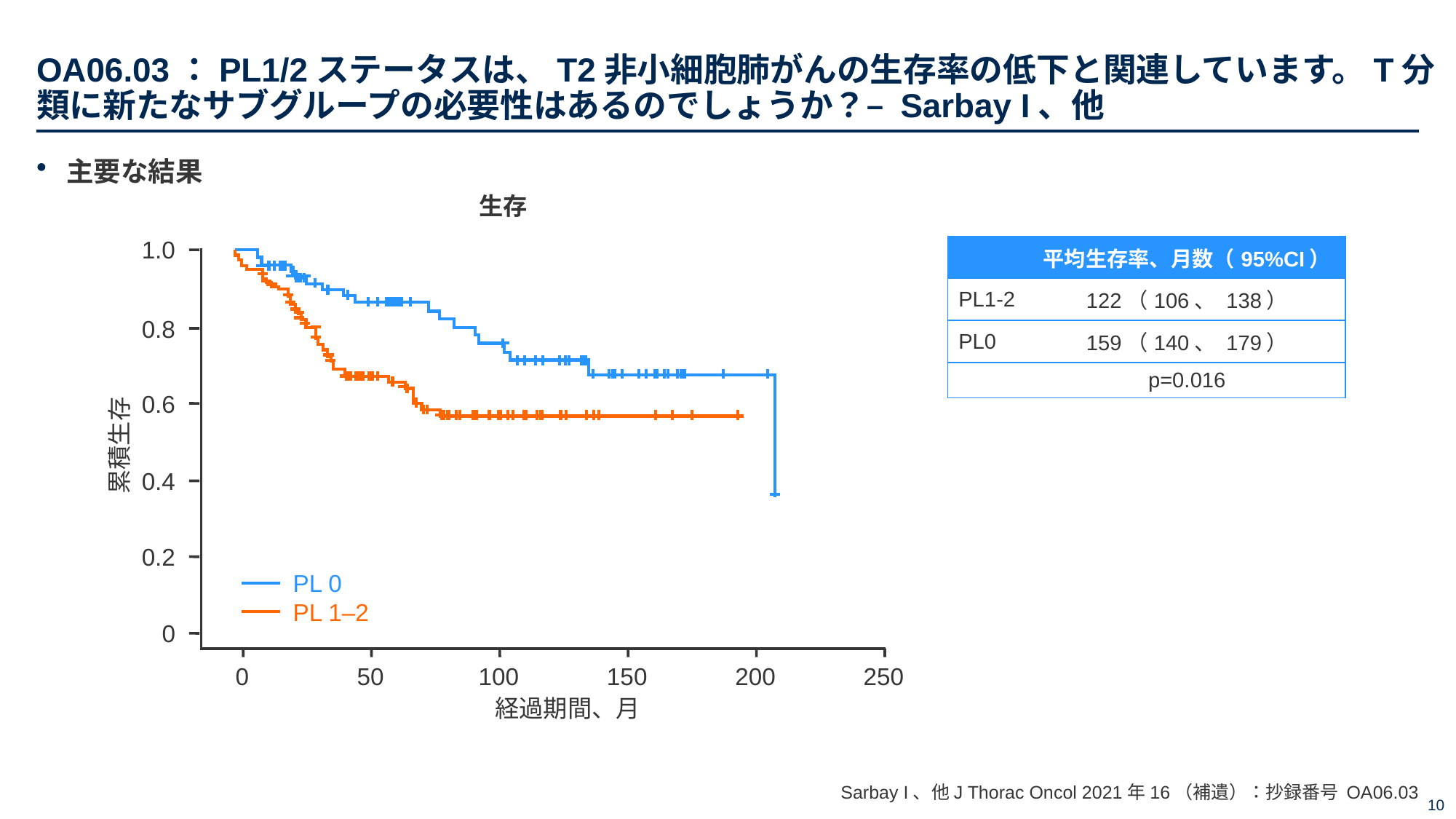

# OA06.03：PL1/2ステータスは、T2非小細胞肺がんの生存率の低下と関連しています。T分類に新たなサブグループの必要性はあるのでしょうか？– Sarbay I、他
主要な結果
生存
1.0

0.8

0.6

累積生存
0.4

0.2

PL 0
PL 1–2
0

0
50
100
150
200
250
経過期間、月
|  | 平均生存率、月数（95%CI） |
| --- | --- |
| PL1-2 | 122（106、 138） |
| PL0 | 159（140、 179） |
|  | p=0.016 |
Sarbay I、他J Thorac Oncol 2021年16（補遺）：抄録番号 OA06.03